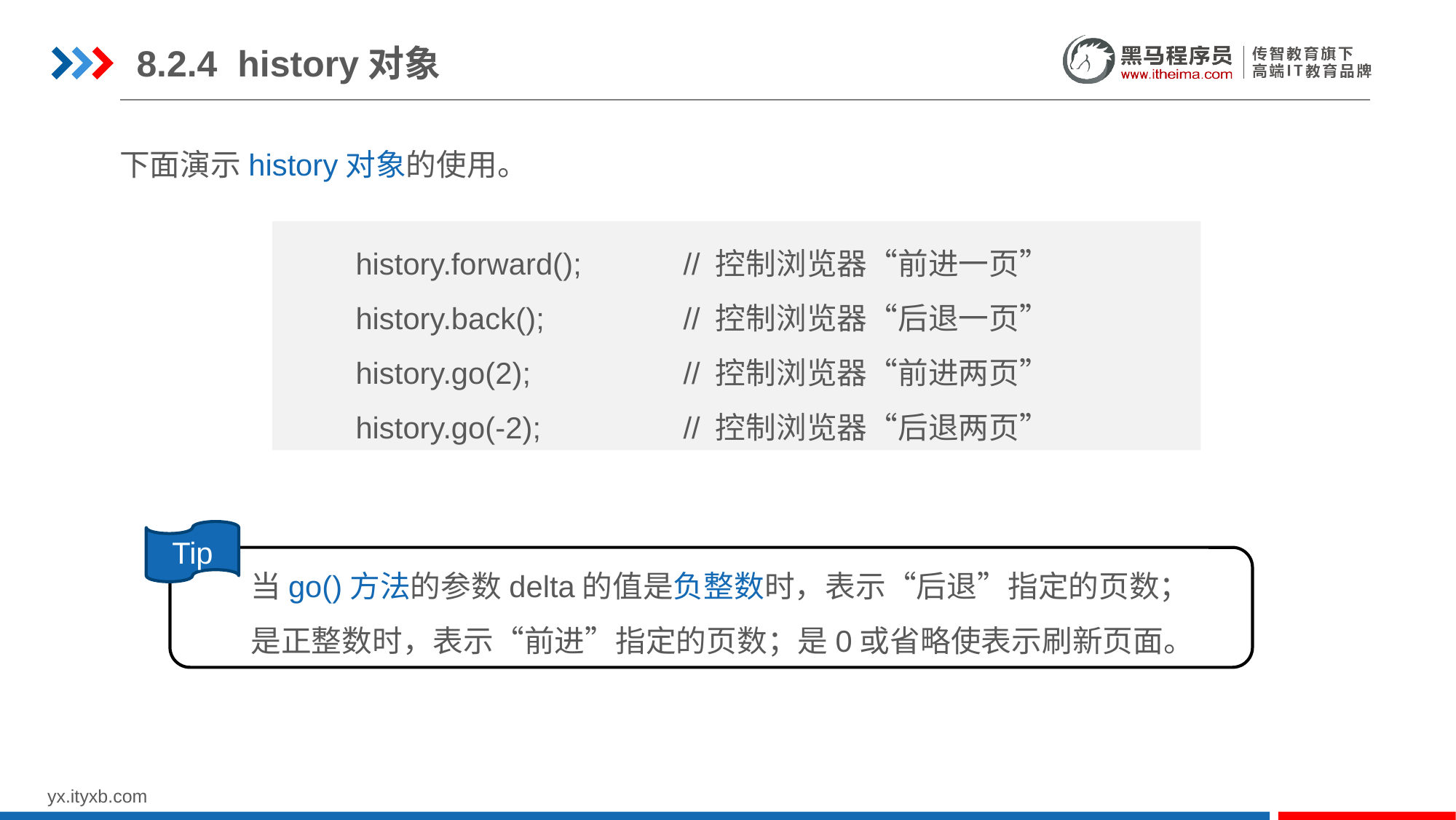

8.2.4  history对象
下面演示history对象的使用。
history.forward();	// 控制浏览器“前进一页”
history.back();		// 控制浏览器“后退一页”
history.go(2);		// 控制浏览器“前进两页”
history.go(-2);		// 控制浏览器“后退两页”
Tip
当go()方法的参数delta的值是负整数时，表示“后退”指定的页数；
是正整数时，表示“前进”指定的页数；是0或省略使表示刷新页面。